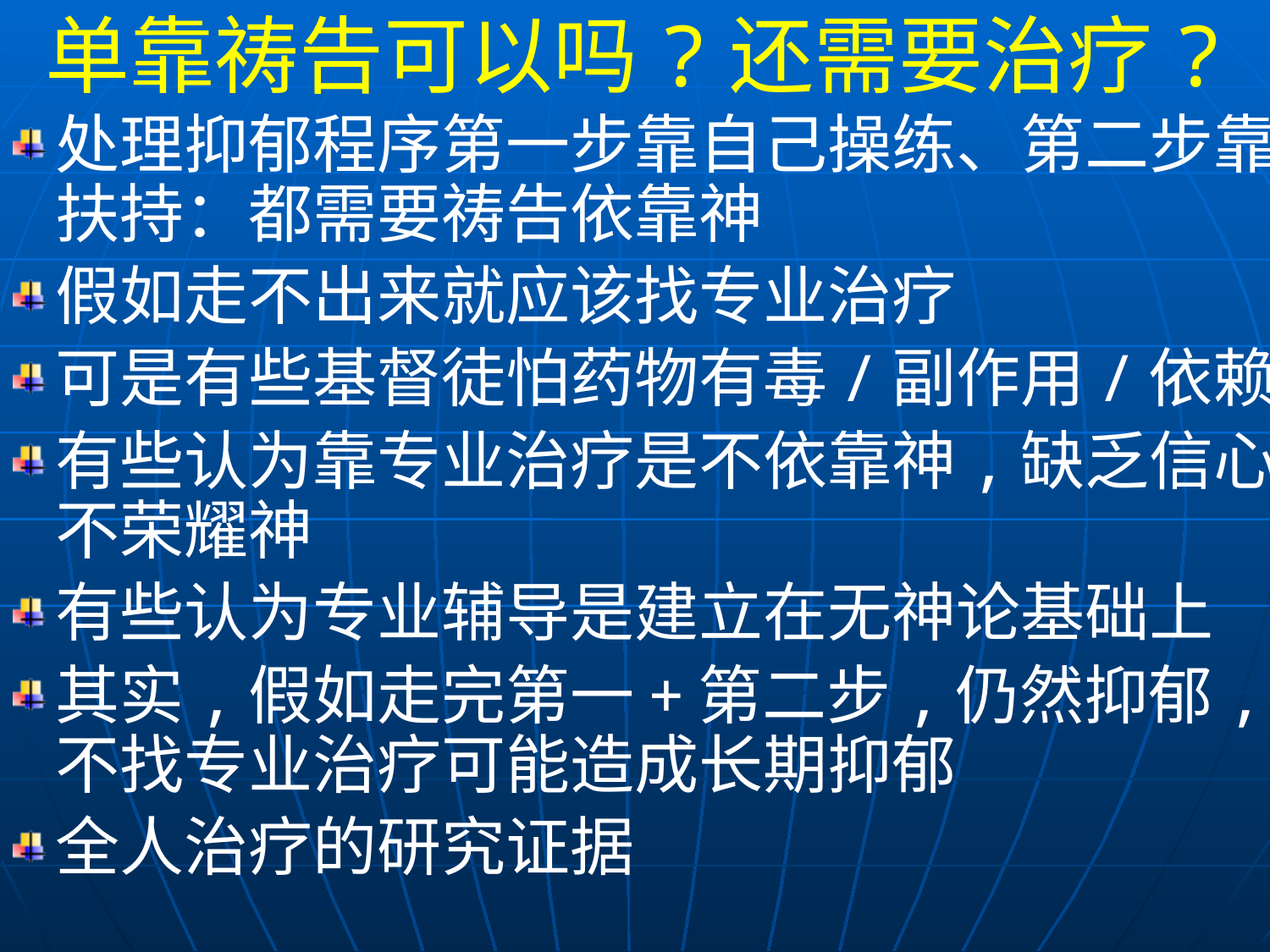

单靠祷告可以吗?还需要治疗?
处理抑郁程序第一步靠自己操练、第二步靠扶持：都需要祷告依靠神
假如走不出来就应该找专业治疗
可是有些基督徒怕药物有毒/副作用/依赖
有些认为靠专业治疗是不依靠神,缺乏信心,不荣耀神
有些认为专业辅导是建立在无神论基础上
其实,假如走完第一+第二步,仍然抑郁,不找专业治疗可能造成长期抑郁
全人治疗的研究证据